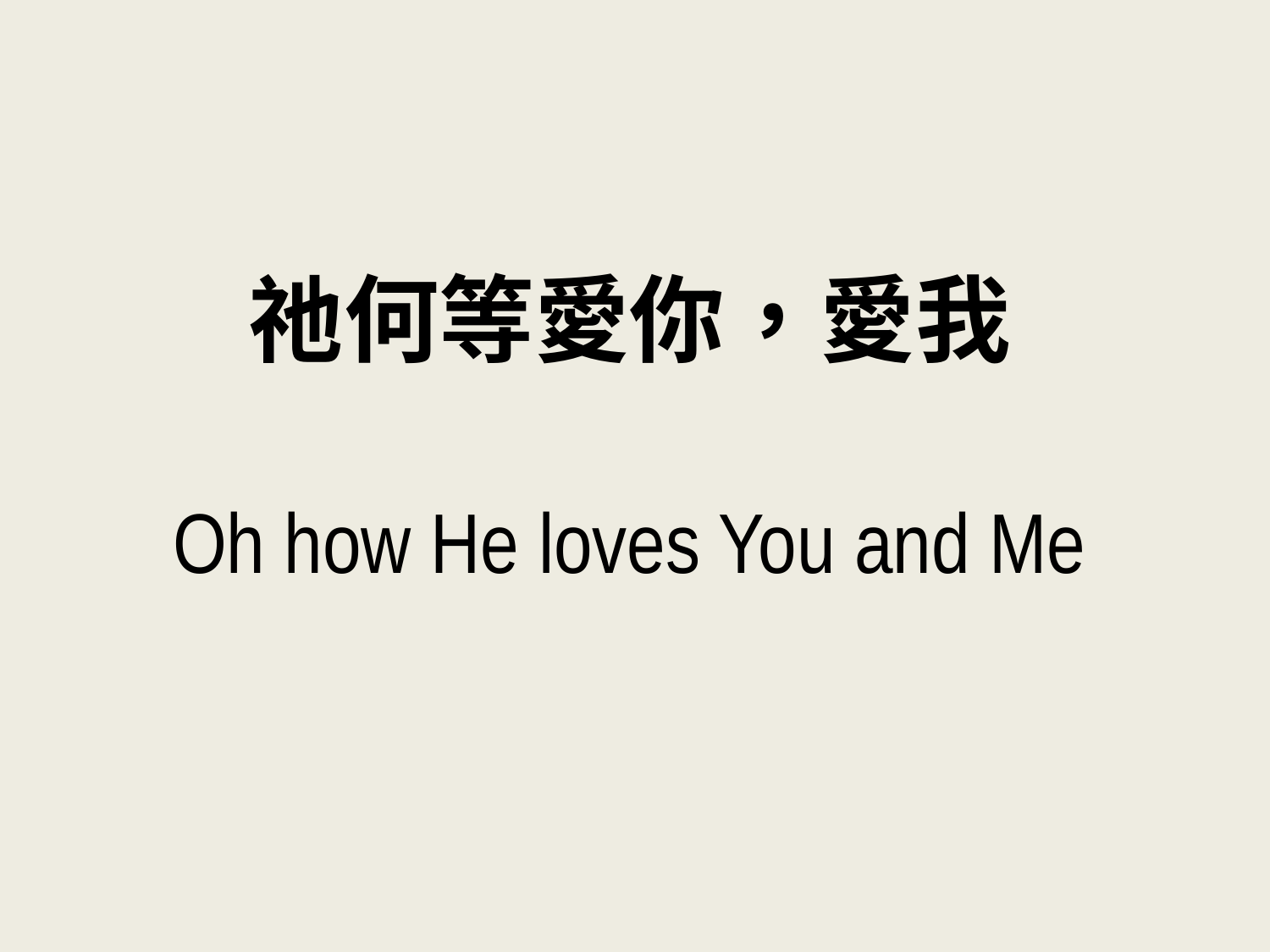

祂何等愛你，愛我

Oh how He loves You and Me